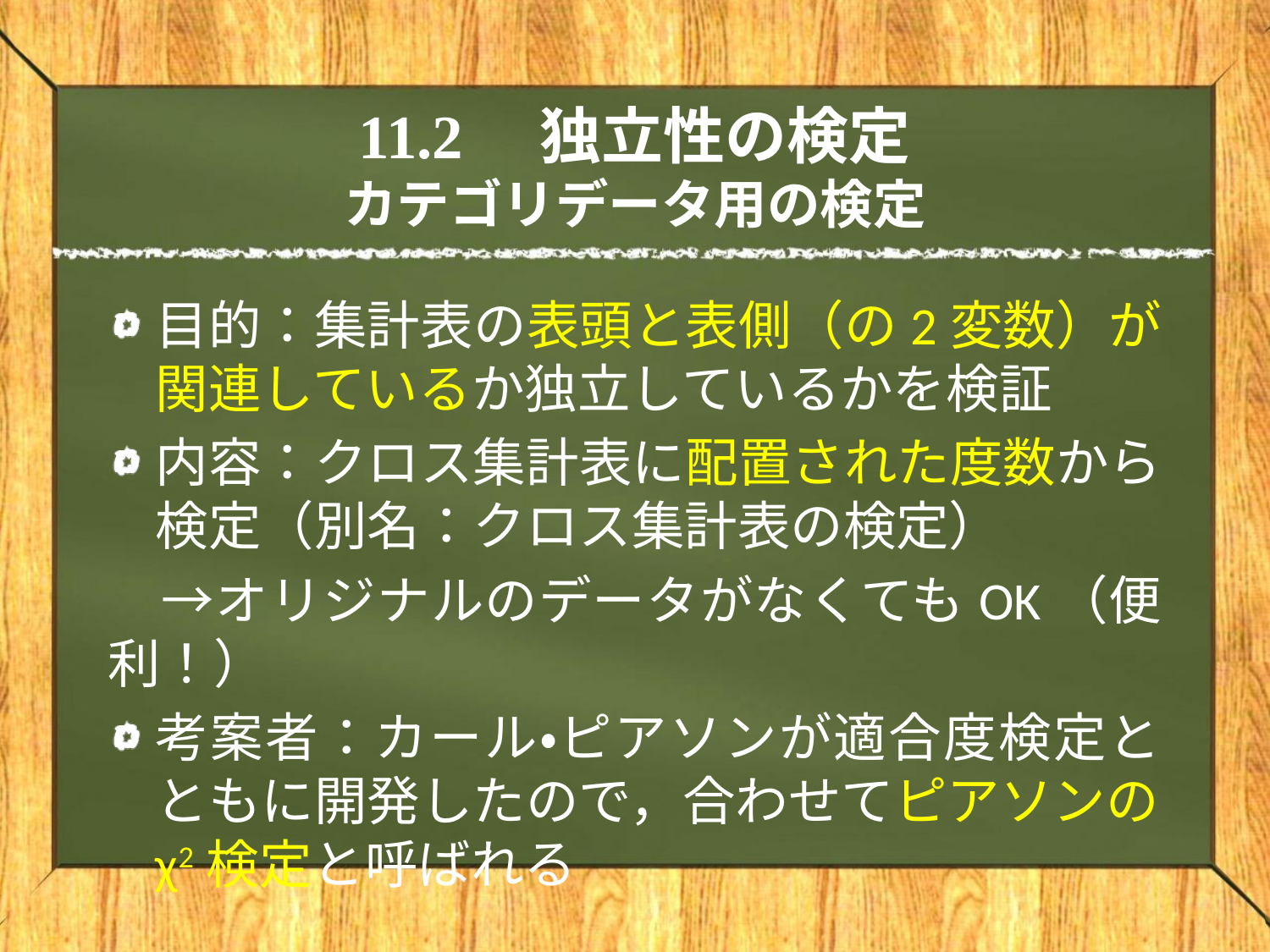

# 11.2　独立性の検定 カテゴリデータ用の検定
目的：集計表の表頭と表側（の2変数）が関連しているか独立しているかを検証
内容：クロス集計表に配置された度数から検定（別名：クロス集計表の検定）
　→オリジナルのデータがなくてもOK（便利！）
考案者：カール・ピアソンが適合度検定とともに開発したので，合わせてピアソンのχ2検定と呼ばれる